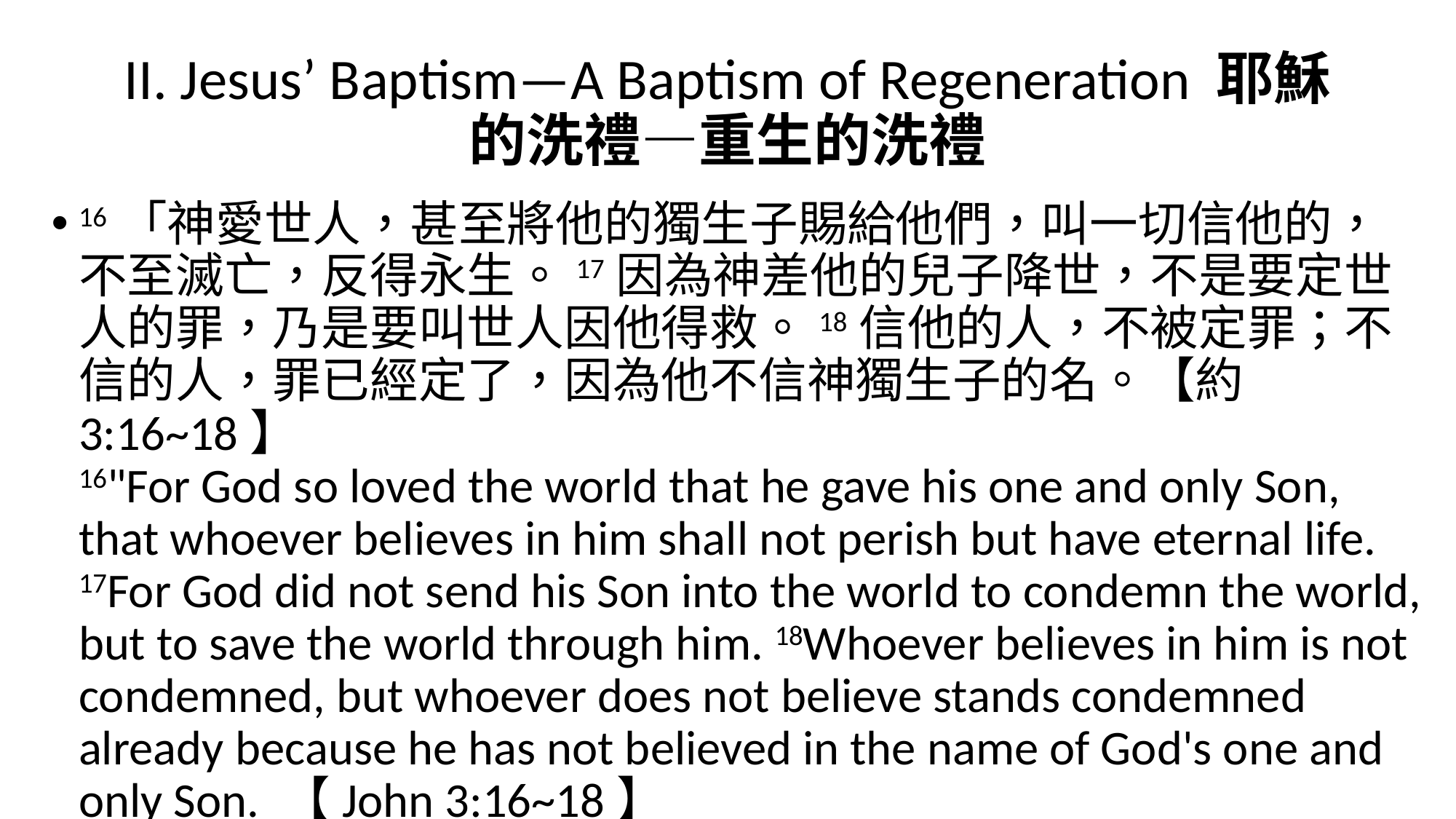

# II. Jesus’ Baptism—A Baptism of Regeneration 耶穌的洗禮—重生的洗禮
16「神愛世人，甚至將他的獨生子賜給他們，叫一切信他的，不至滅亡，反得永生。17因為神差他的兒子降世，不是要定世人的罪，乃是要叫世人因他得救。18信他的人，不被定罪；不信的人，罪已經定了，因為他不信神獨生子的名。【約 3:16~18】
16"For God so loved the world that he gave his one and only Son, that whoever believes in him shall not perish but have eternal life. 17For God did not send his Son into the world to condemn the world, but to save the world through him. 18Whoever believes in him is not condemned, but whoever does not believe stands condemned already because he has not believed in the name of God's one and only Son. 【John 3:16~18】